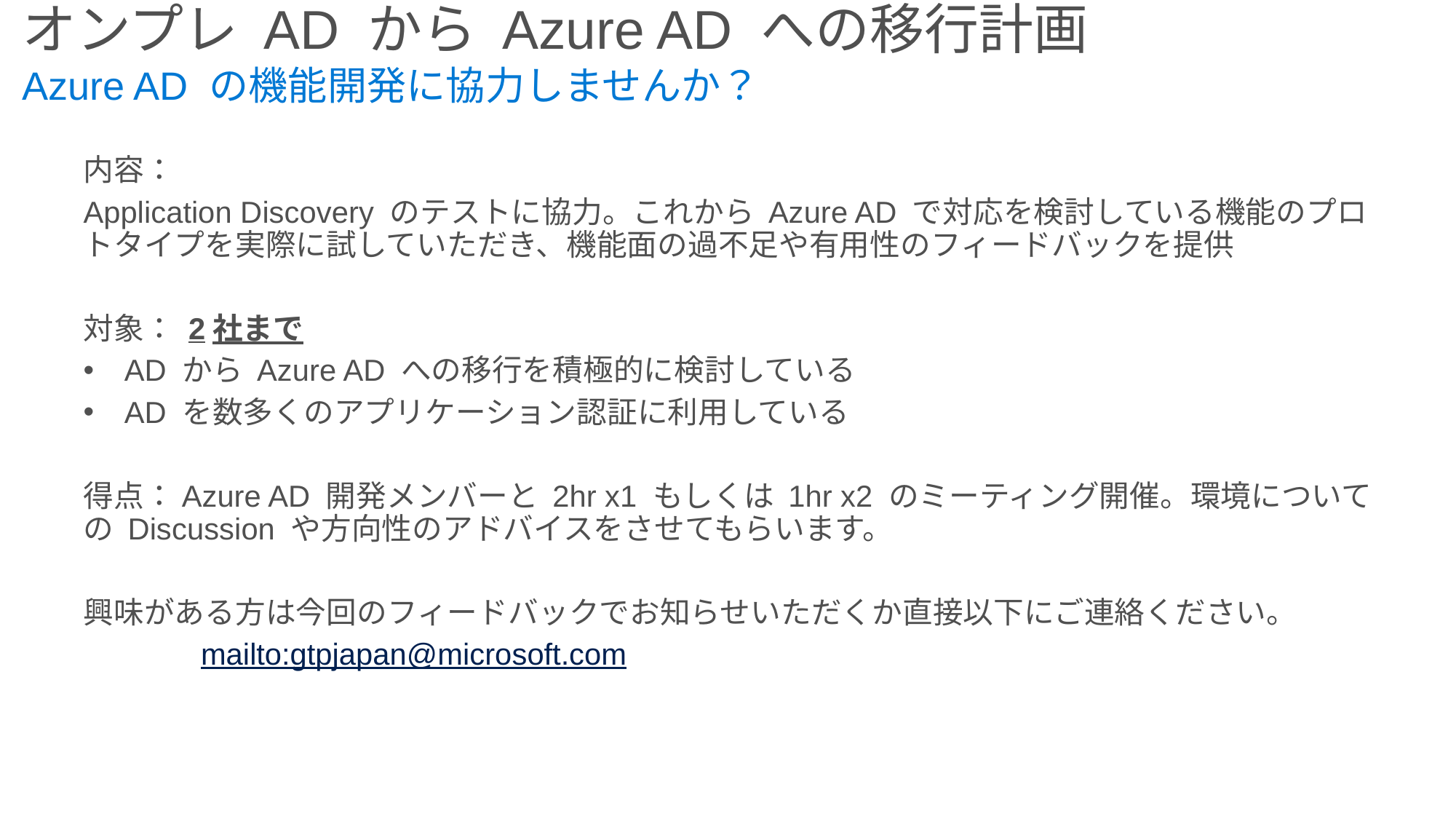

オンプレ AD から Azure AD への移行計画
Azure AD の機能開発に協力しませんか？
内容：
Application Discovery のテストに協力。これから Azure AD で対応を検討している機能のプロトタイプを実際に試していただき、機能面の過不足や有用性のフィードバックを提供

対象： 2社まで
AD から Azure AD への移行を積極的に検討している
AD を数多くのアプリケーション認証に利用している

得点：Azure AD 開発メンバーと 2hr x1 もしくは 1hr x2 のミーティング開催。環境についての Discussion や方向性のアドバイスをさせてもらいます。

興味がある方は今回のフィードバックでお知らせいただくか直接以下にご連絡ください。
	 mailto:gtpjapan@microsoft.com